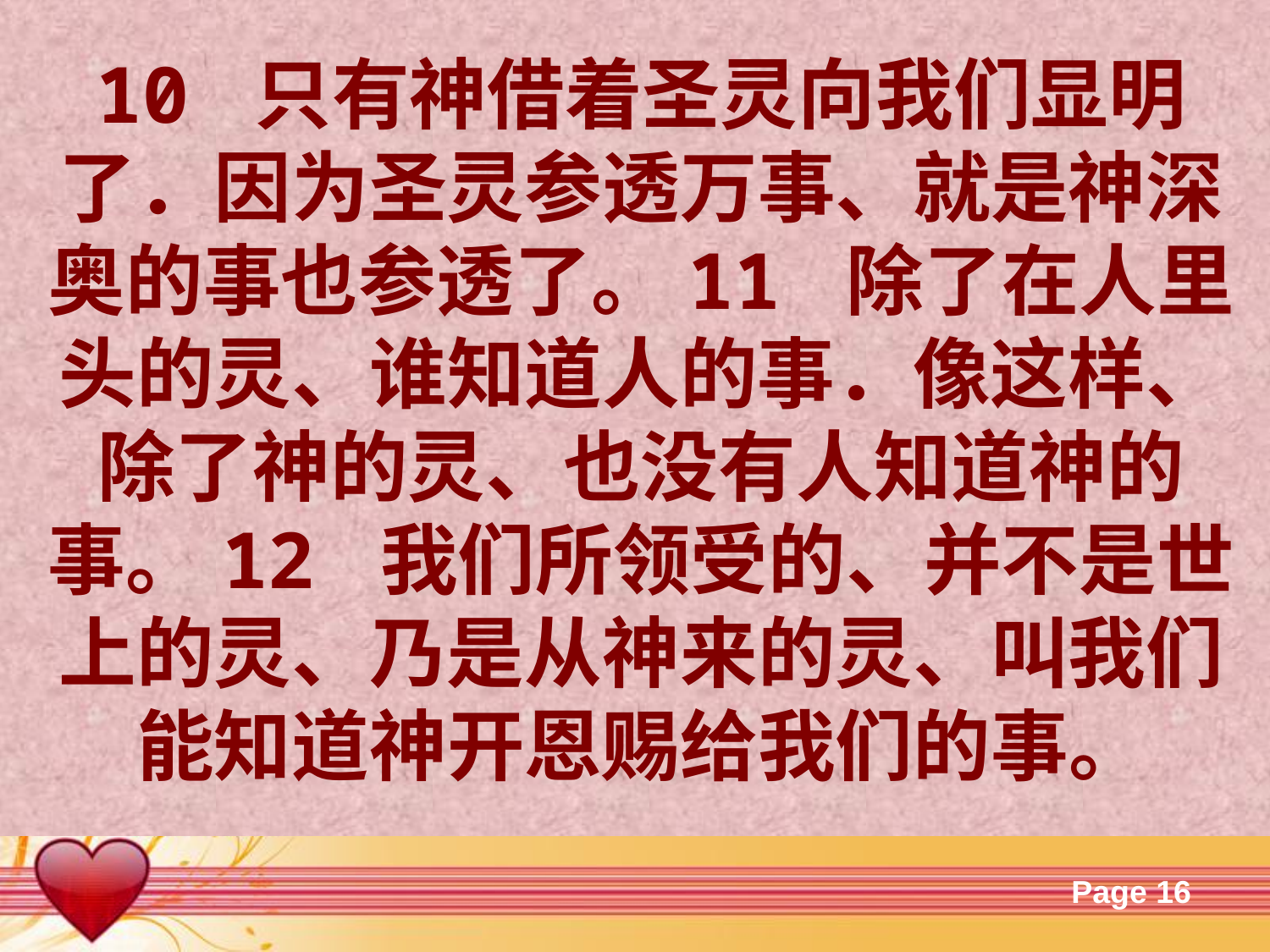

10 只有神借着圣灵向我们显明了．因为圣灵参透万事、就是神深奥的事也参透了。11 除了在人里头的灵、谁知道人的事．像这样、除了神的灵、也没有人知道神的事。12 我们所领受的、并不是世上的灵、乃是从神来的灵、叫我们能知道神开恩赐给我们的事。